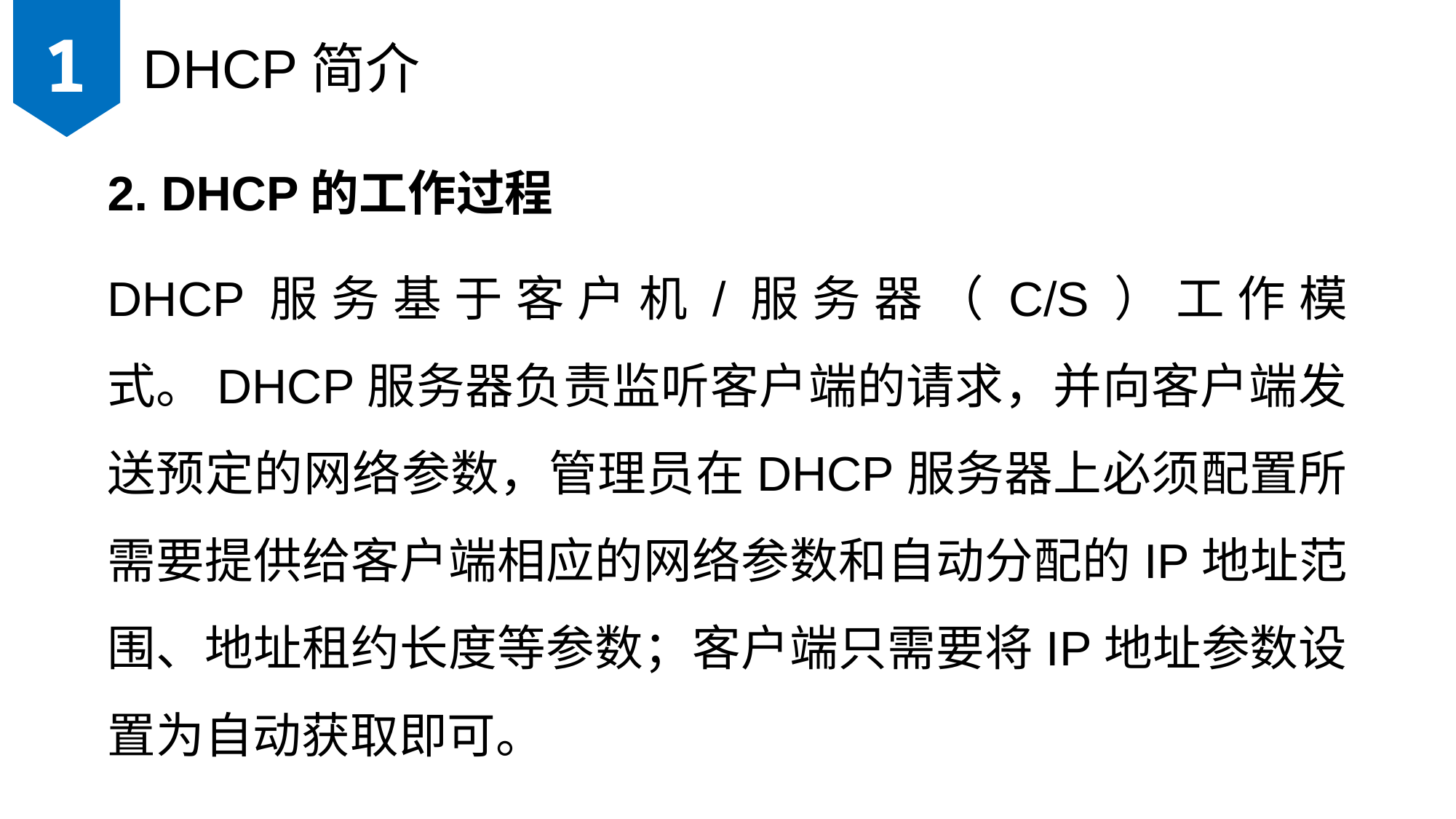

1

DHCP简介
2. DHCP的工作过程
DHCP服务基于客户机/服务器（C/S）工作模式。DHCP服务器负责监听客户端的请求，并向客户端发送预定的网络参数，管理员在DHCP服务器上必须配置所需要提供给客户端相应的网络参数和自动分配的IP地址范围、地址租约长度等参数；客户端只需要将IP地址参数设置为自动获取即可。